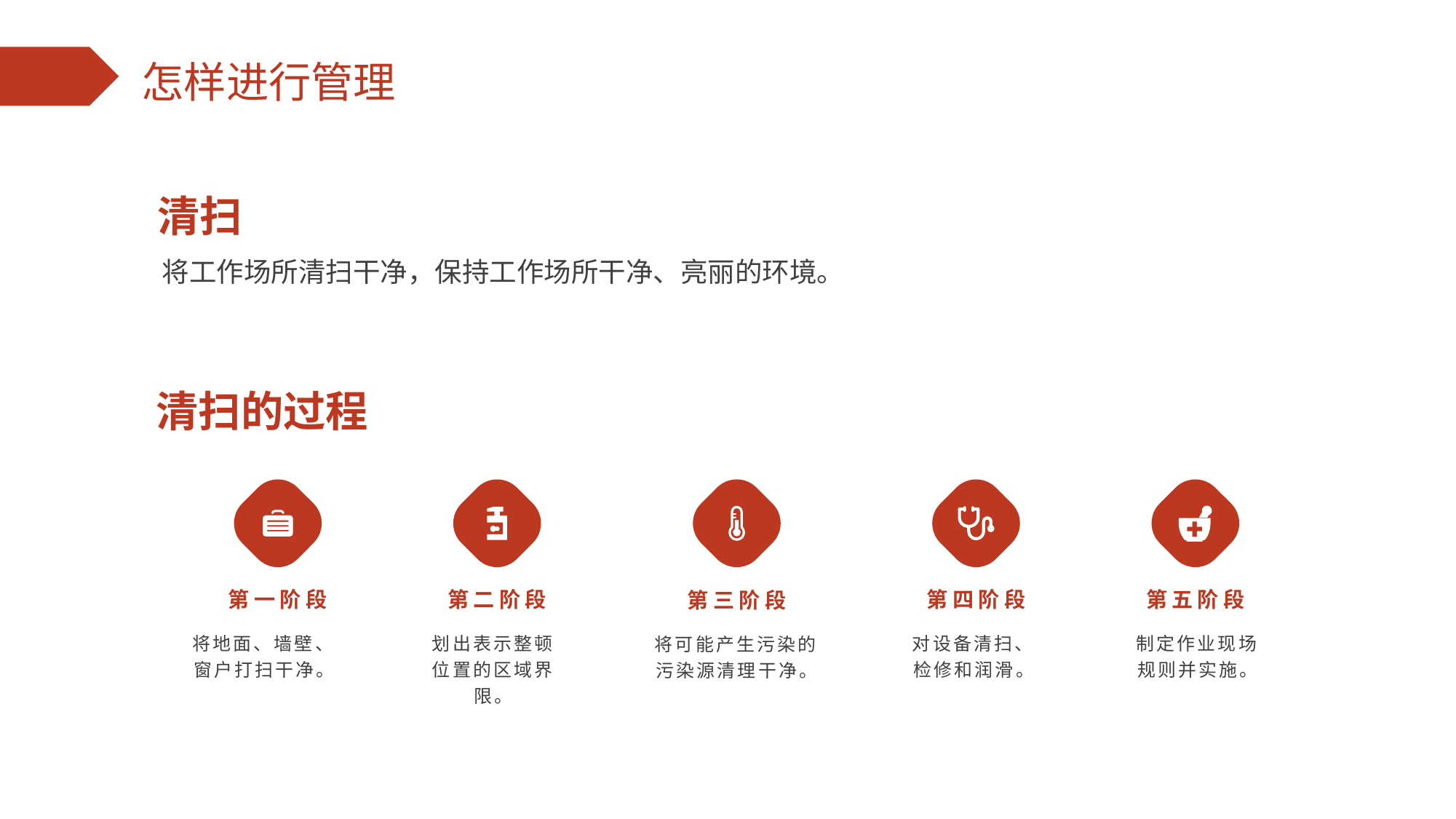

清扫
将工作场所清扫干净，保持工作场所干净、亮丽的环境。
清扫的过程

第一阶段
将地面、墙壁、窗户打扫干净。

第二阶段
划出表示整顿位置的区域界限。

第三阶段
将可能产生污染的污染源清理干净。

第四阶段
对设备清扫、检修和润滑。

第五阶段
制定作业现场规则并实施。